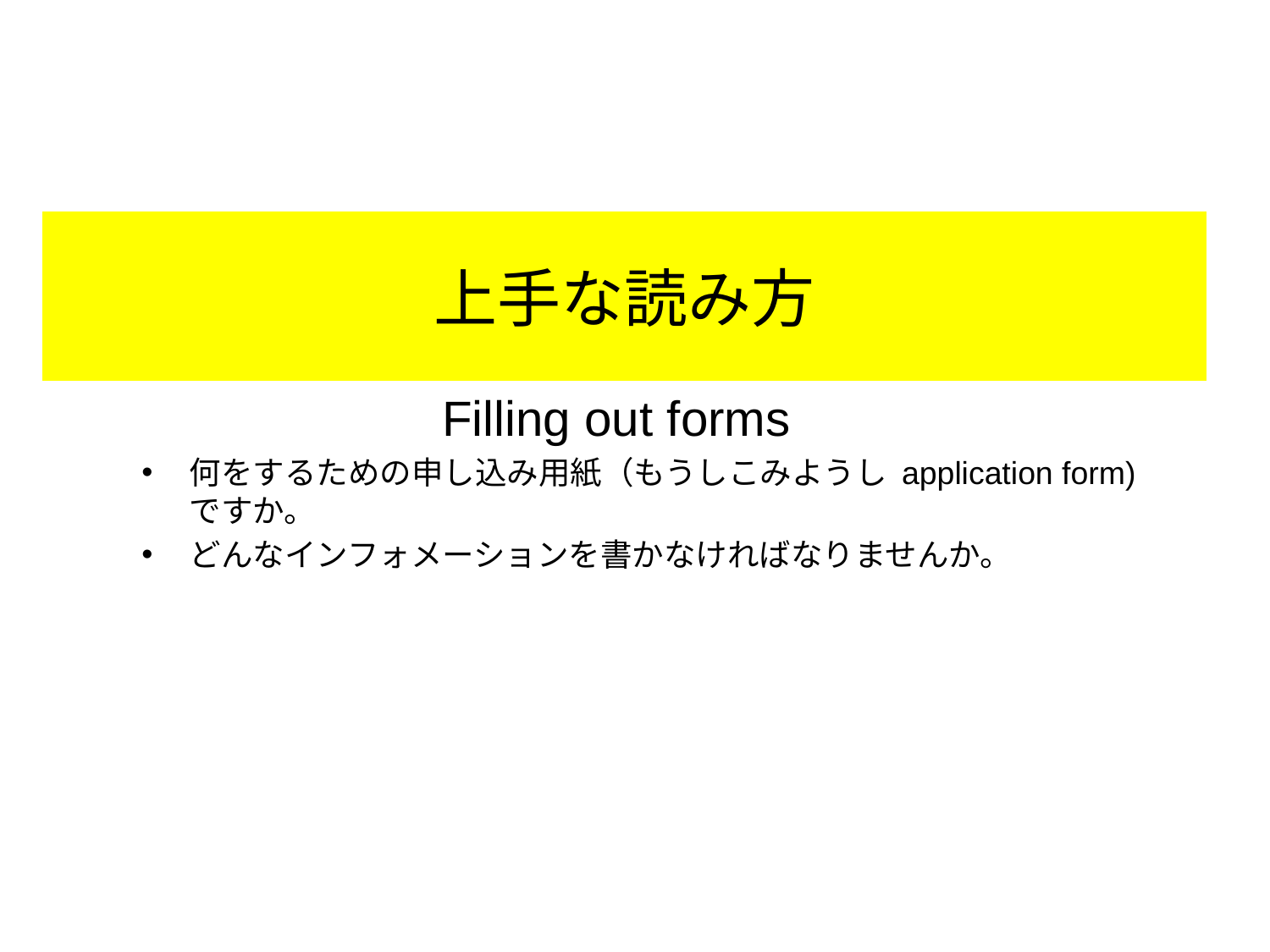

# 上手な読み方
Filling out forms
何をするための申し込み用紙（もうしこみようし application form) ですか。
どんなインフォメーションを書かなければなりませんか。